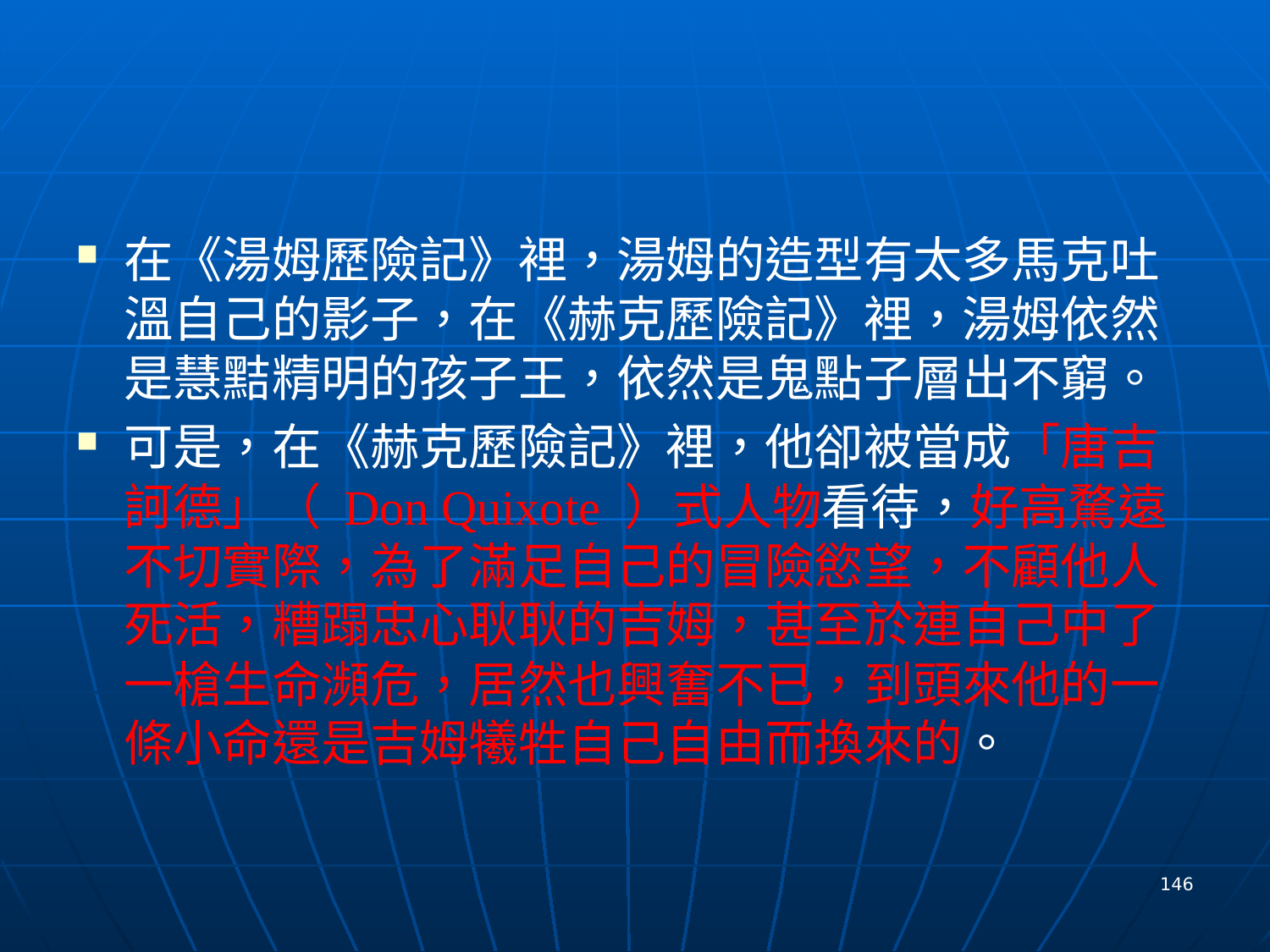

#
在《湯姆歷險記》裡，湯姆的造型有太多馬克吐溫自己的影子，在《赫克歷險記》裡，湯姆依然是慧黠精明的孩子王，依然是鬼點子層出不窮。
可是，在《赫克歷險記》裡，他卻被當成「唐吉訶德」（ Don Quixote ）式人物看待，好高騖遠不切實際，為了滿足自己的冒險慾望，不顧他人死活，糟蹋忠心耿耿的吉姆，甚至於連自己中了一槍生命瀕危，居然也興奮不已，到頭來他的一條小命還是吉姆犧牲自己自由而換來的。

146